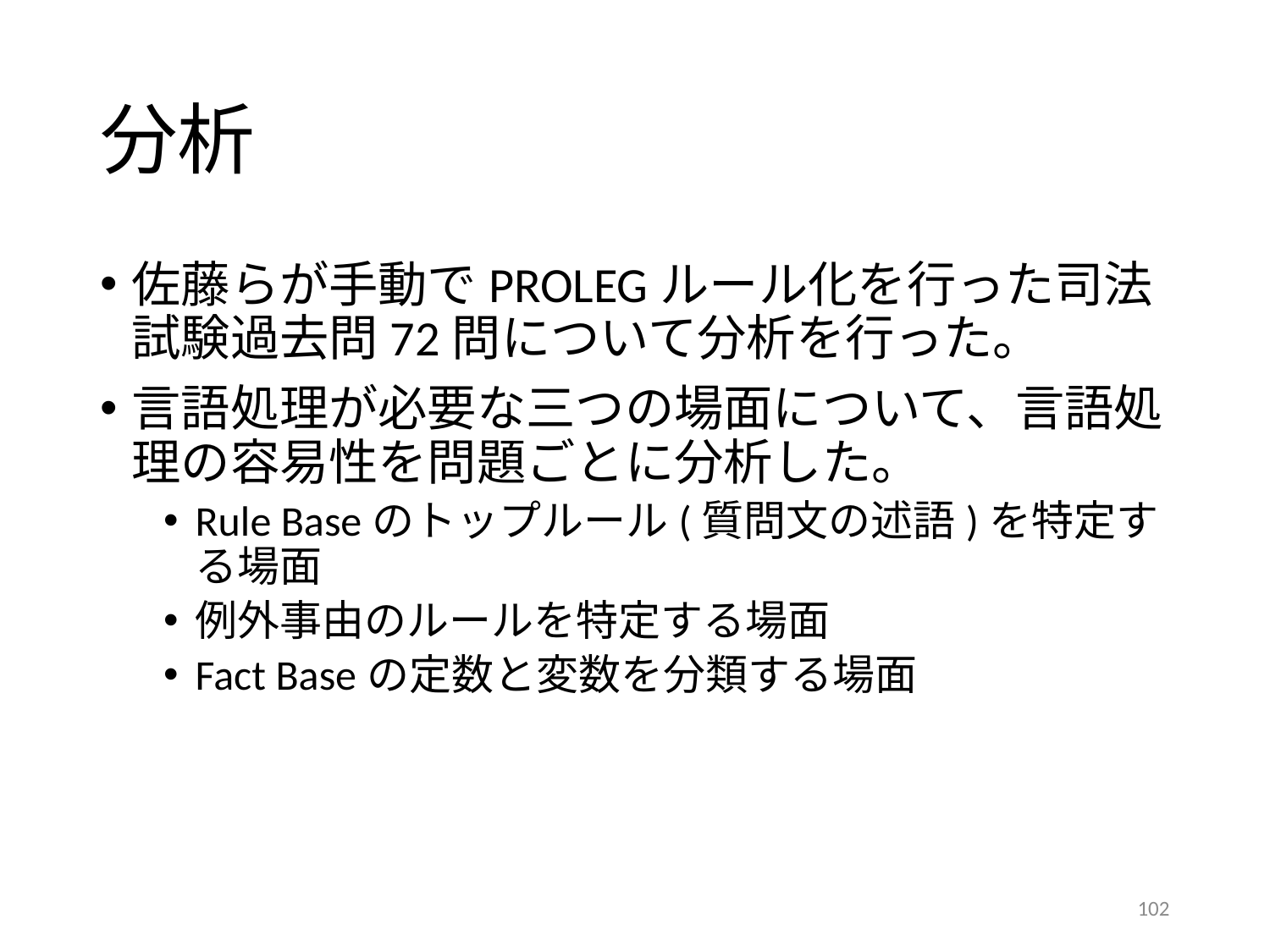

# 分析
佐藤らが手動でPROLEGルール化を行った司法試験過去問72問について分析を行った。
言語処理が必要な三つの場面について、言語処理の容易性を問題ごとに分析した。
Rule Baseのトップルール(質問文の述語)を特定する場面
例外事由のルールを特定する場面
Fact Baseの定数と変数を分類する場面

102